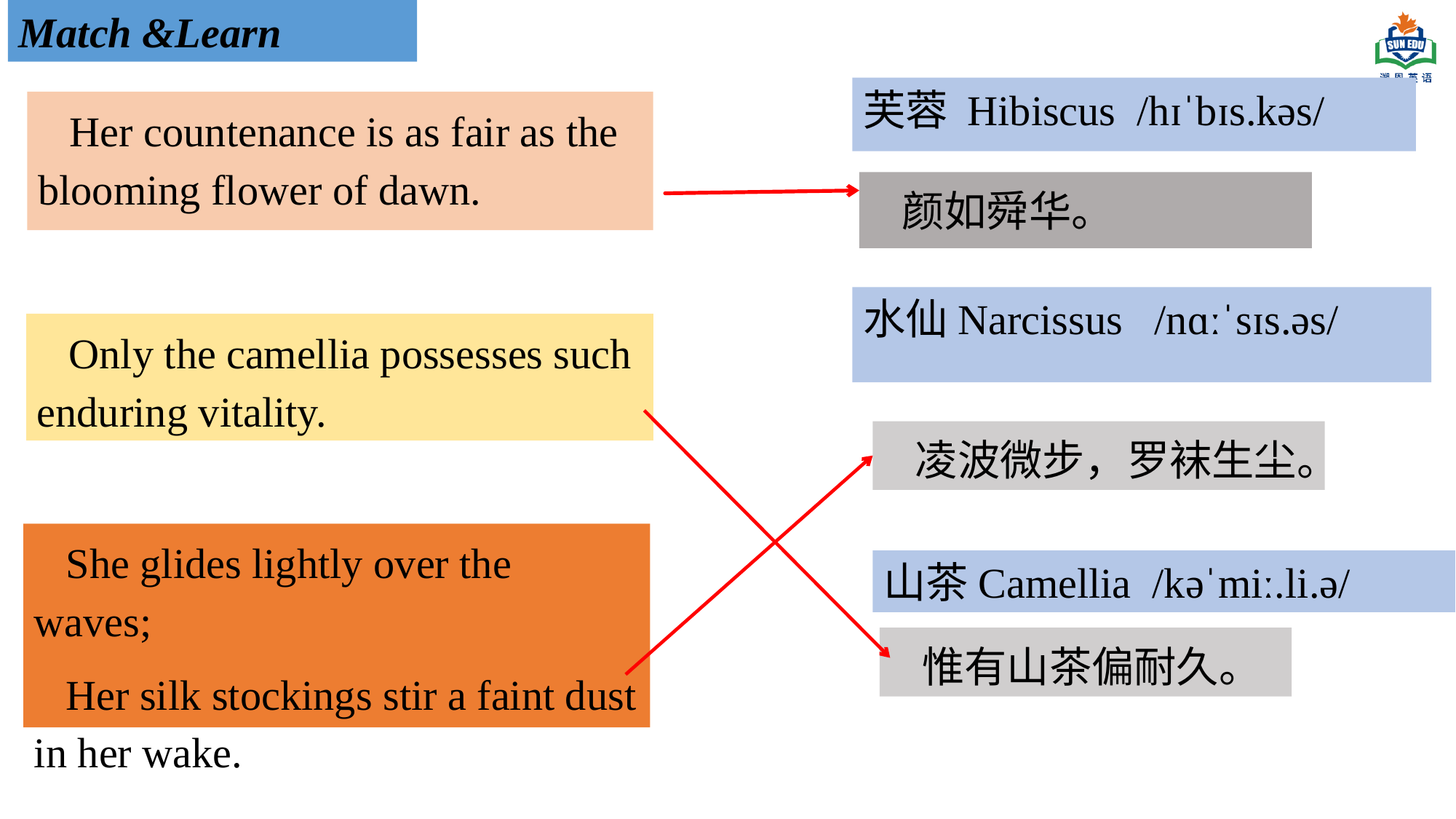

Match &Learn
芙蓉 Hibiscus  /hɪˈbɪs.kəs/

Her countenance is as fair as the blooming flower of dawn.
颜如舜华。

水仙Narcissus   /nɑːˈsɪs.əs/
Only the camellia possesses such enduring vitality.
凌波微步，罗袜生尘。
She glides lightly over the waves;
Her silk stockings stir a faint dust in her wake.
山茶Camellia  /kəˈmiː.li.ə/
惟有山茶偏耐久。